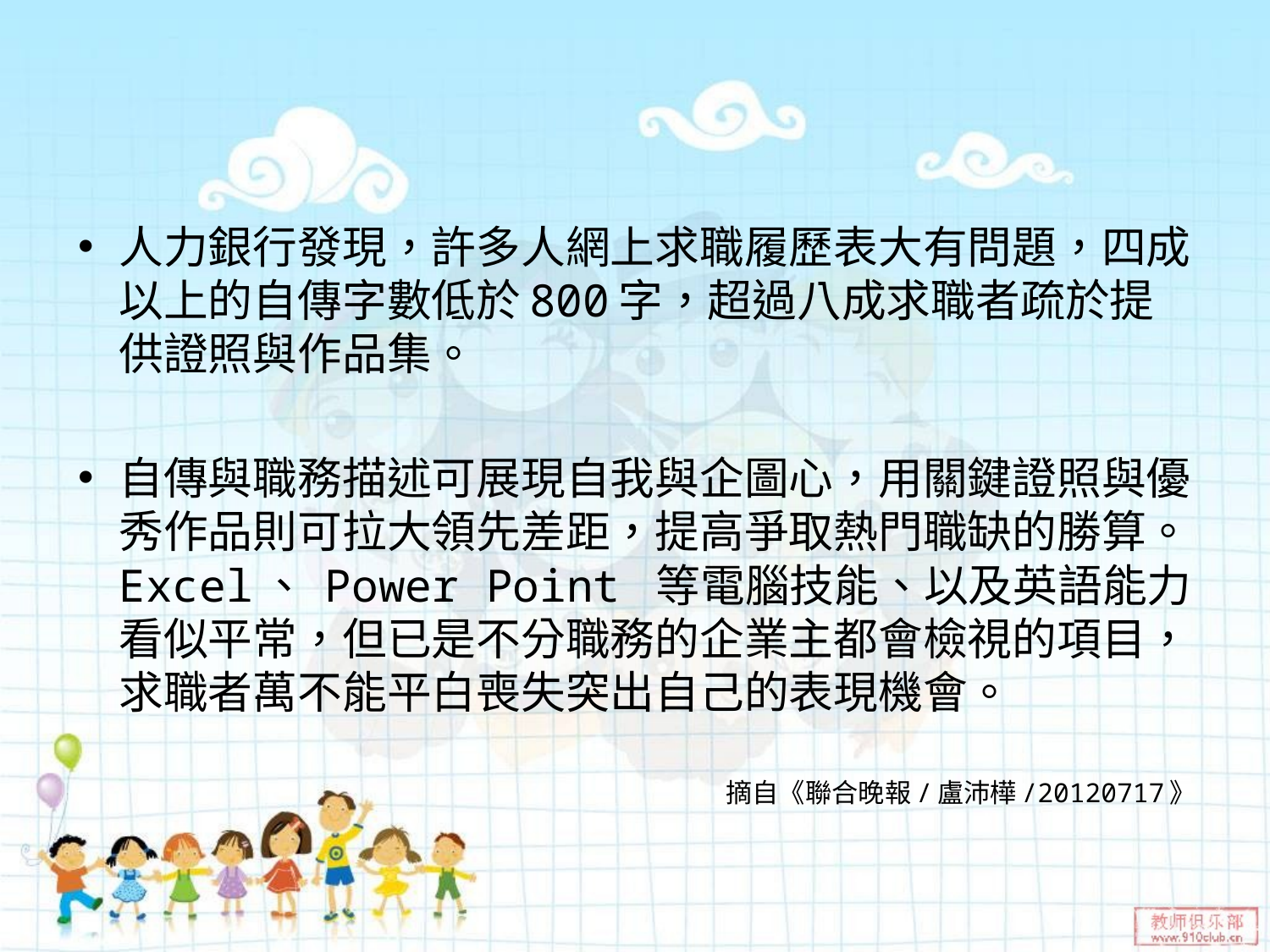

#
人力銀行發現，許多人網上求職履歷表大有問題，四成以上的自傳字數低於800字，超過八成求職者疏於提供證照與作品集。

自傳與職務描述可展現自我與企圖心，用關鍵證照與優秀作品則可拉大領先差距，提高爭取熱門職缺的勝算。Excel、 Power Point 等電腦技能、以及英語能力看似平常，但已是不分職務的企業主都會檢視的項目，求職者萬不能平白喪失突出自己的表現機會。
    摘自《聯合晚報/盧沛樺/20120717》